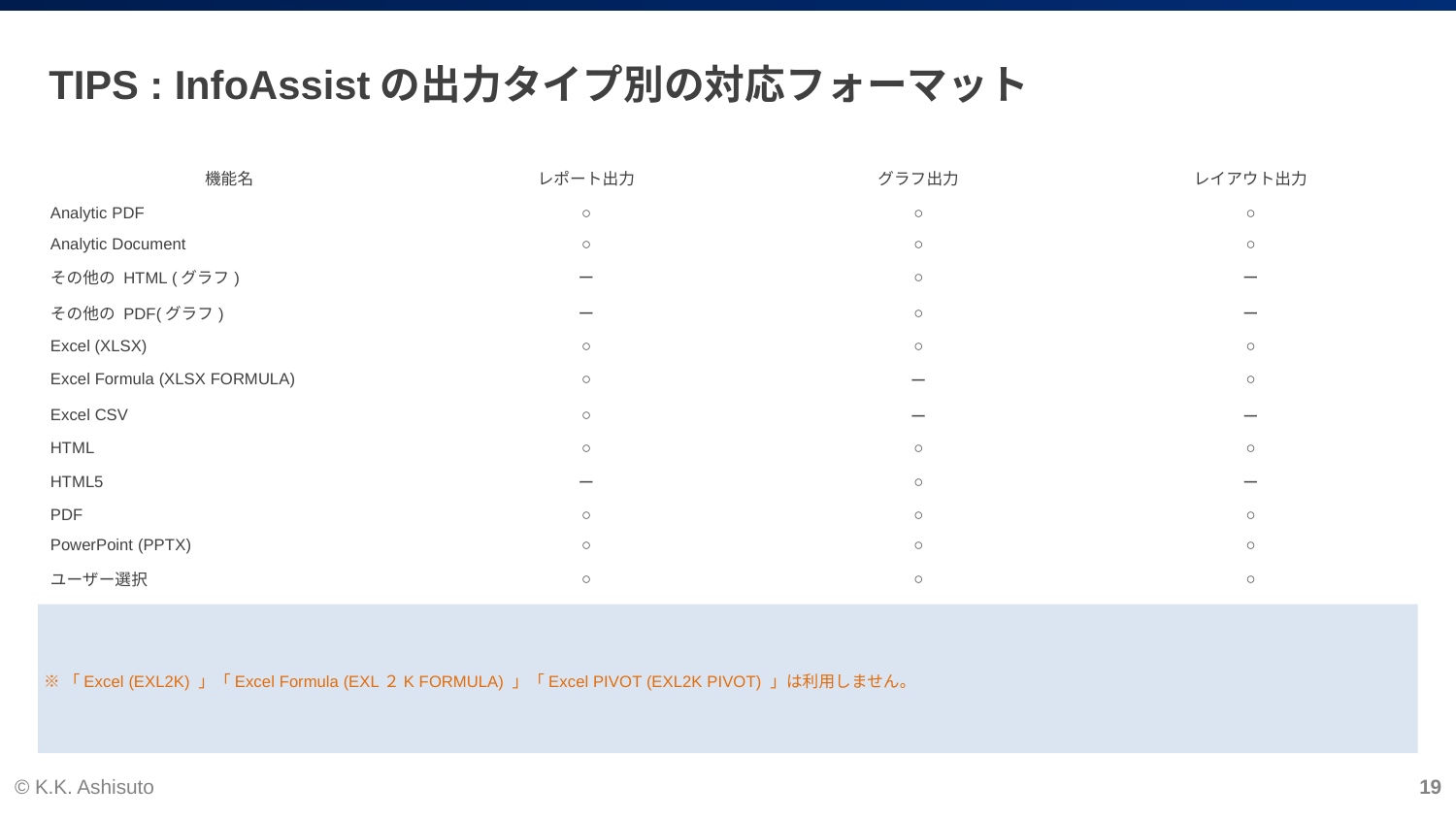

# TIPS : InfoAssistの出力タイプ別の対応フォーマット
| 機能名 | レポート出力 | グラフ出力 | レイアウト出力 |
| --- | --- | --- | --- |
| Analytic PDF | ○ | ○ | ○ |
| Analytic Document | ○ | ○ | ○ |
| その他の HTML (グラフ) | ー | ○ | ー |
| その他の PDF(グラフ) | ー | ○ | ー |
| Excel (XLSX) | ○ | ○ | ○ |
| Excel Formula (XLSX FORMULA) | ○ | ー | ○ |
| Excel CSV | ○ | ー | ー |
| HTML | ○ | ○ | ○ |
| HTML5 | ー | ○ | ー |
| PDF | ○ | ○ | ○ |
| PowerPoint (PPTX) | ○ | ○ | ○ |
| ユーザー選択 | ○ | ○ | ○ |
※「Excel (EXL2K) 」「Excel Formula (EXL２K FORMULA) 」「Excel PIVOT (EXL2K PIVOT) 」は利用しません。
© K.K. Ashisuto
19